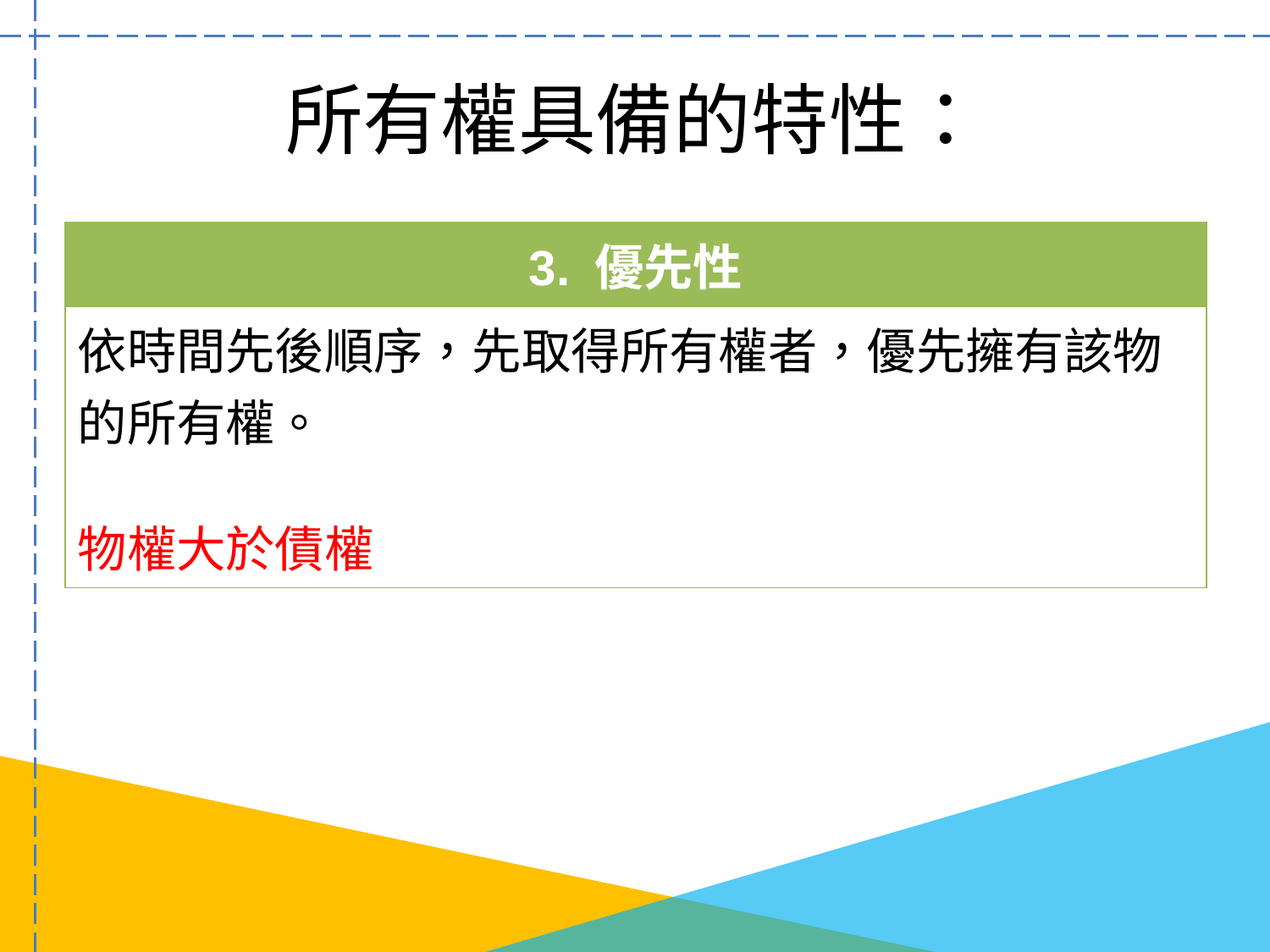

# 所有權具備的特性：
| 3. 優先性 |
| --- |
| 依時間先後順序，先取得所有權者，優先擁有該物的所有權。 物權大於債權 |